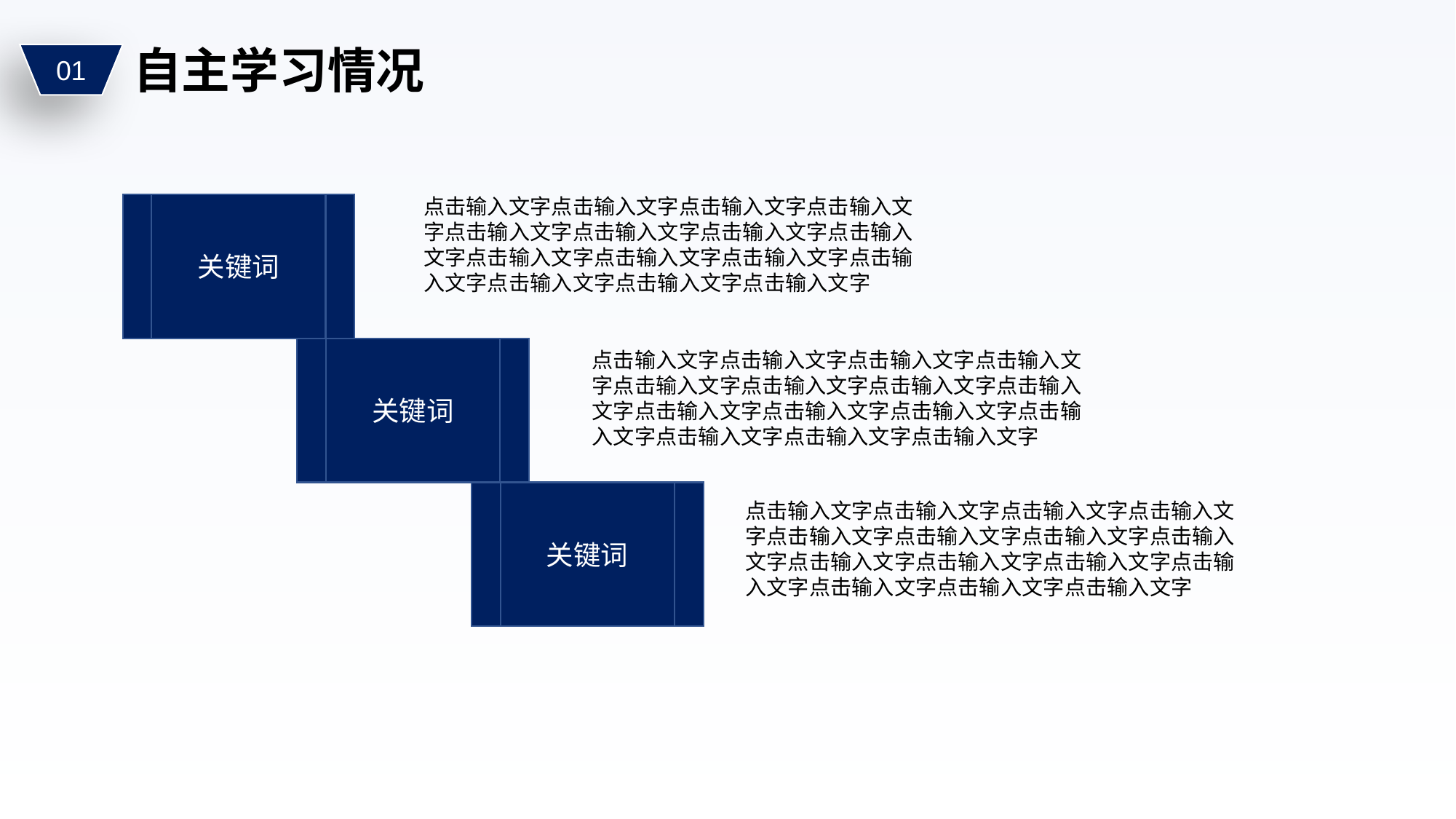

自主学习情况
01
点击输入文字点击输入文字点击输入文字点击输入文字点击输入文字点击输入文字点击输入文字点击输入文字点击输入文字点击输入文字点击输入文字点击输入文字点击输入文字点击输入文字点击输入文字
关键词
关键词
点击输入文字点击输入文字点击输入文字点击输入文字点击输入文字点击输入文字点击输入文字点击输入文字点击输入文字点击输入文字点击输入文字点击输入文字点击输入文字点击输入文字点击输入文字
关键词
点击输入文字点击输入文字点击输入文字点击输入文字点击输入文字点击输入文字点击输入文字点击输入文字点击输入文字点击输入文字点击输入文字点击输入文字点击输入文字点击输入文字点击输入文字